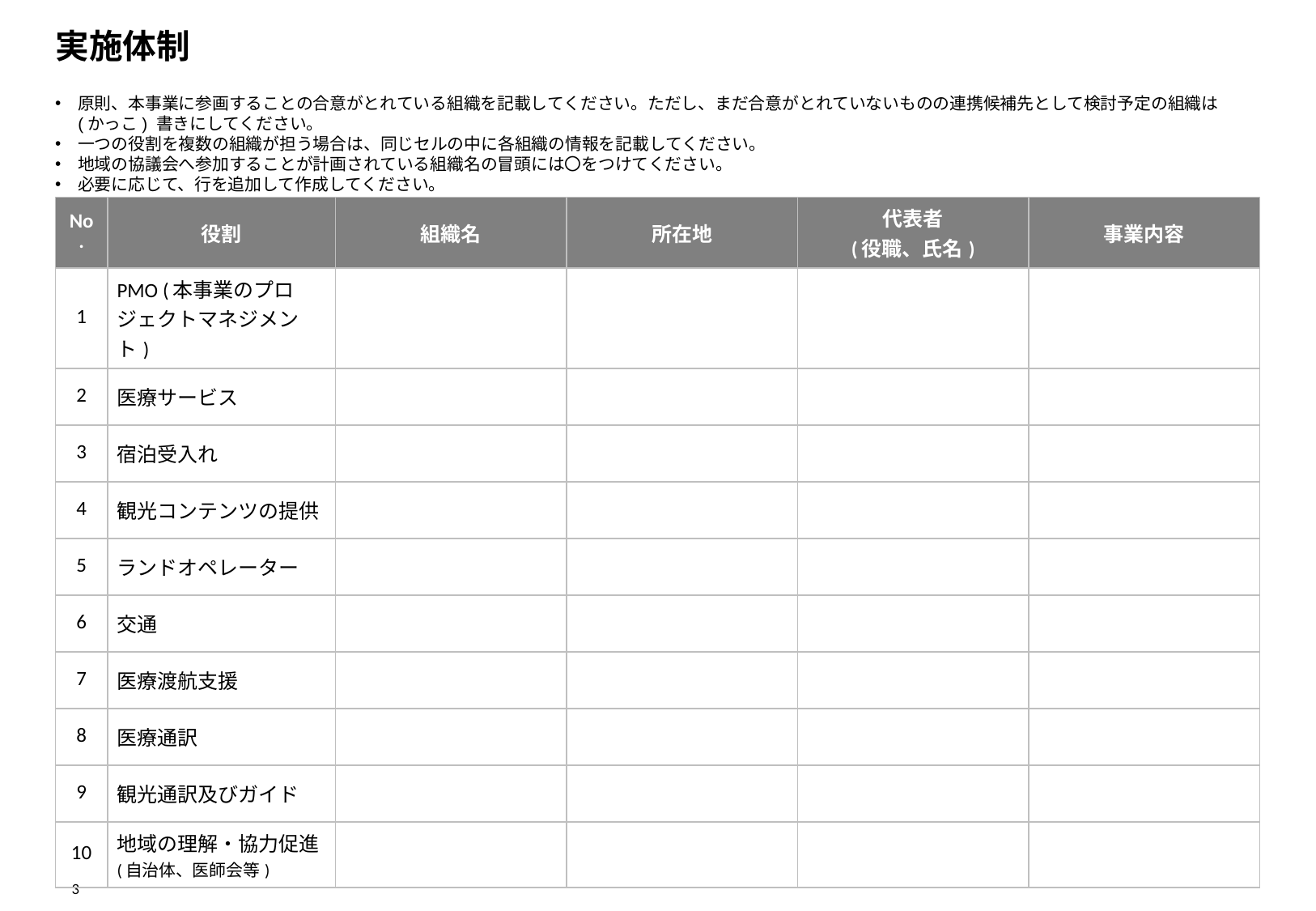

# 実施体制
原則、本事業に参画することの合意がとれている組織を記載してください。ただし、まだ合意がとれていないものの連携候補先として検討予定の組織は (かっこ) 書きにしてください。
一つの役割を複数の組織が担う場合は、同じセルの中に各組織の情報を記載してください。
地域の協議会へ参加することが計画されている組織名の冒頭には〇をつけてください。
必要に応じて、行を追加して作成してください。
| No. | 役割 | 組織名 | 所在地 | 代表者 (役職、氏名) | 事業内容 |
| --- | --- | --- | --- | --- | --- |
| 1 | PMO (本事業のプロジェクトマネジメント) |  |  |  |  |
| 2 | 医療サービス |  |  |  |  |
| 3 | 宿泊受入れ |  |  |  |  |
| 4 | 観光コンテンツの提供 |  |  |  |  |
| 5 | ランドオペレーター |  |  |  |  |
| 6 | 交通 |  |  |  |  |
| 7 | 医療渡航支援 |  |  |  |  |
| 8 | 医療通訳 |  |  |  |  |
| 9 | 観光通訳及びガイド |  |  |  |  |
| 10 | 地域の理解・協力促進 (自治体、医師会等) |  |  |  |  |
3